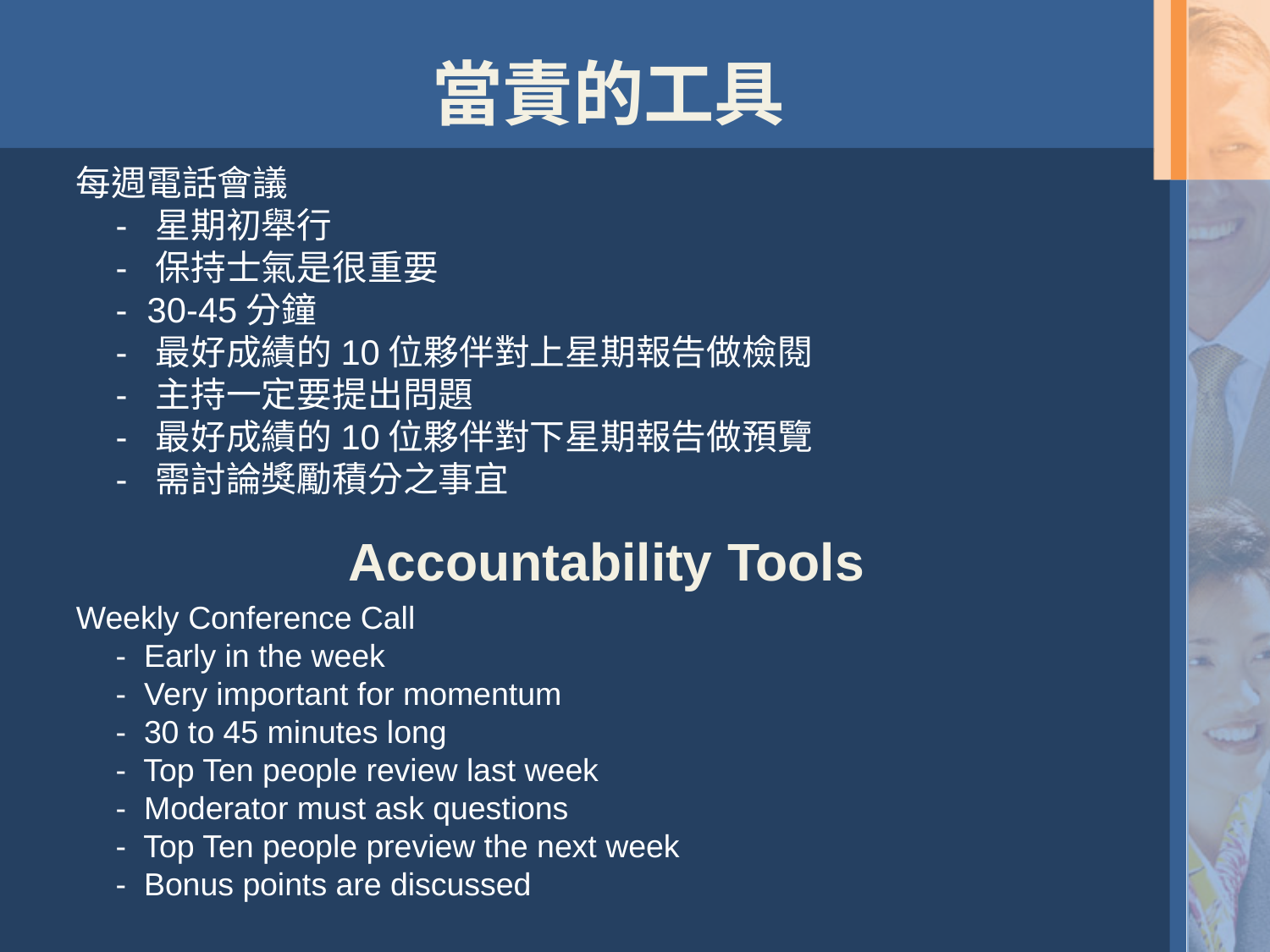

當責的工具
每週電話會議
-  星期初舉行
-  保持士氣是很重要
-  30-45分鐘
-  最好成績的10位夥伴對上星期報告做檢閱
-  主持一定要提出問題
-  最好成績的10位夥伴對下星期報告做預覽
-  需討論獎勵積分之事宜
# Accountability Tools
Weekly Conference Call
-  Early in the week
-  Very important for momentum
-  30 to 45 minutes long
-  Top Ten people review last week
-  Moderator must ask questions
-  Top Ten people preview the next week
-  Bonus points are discussed